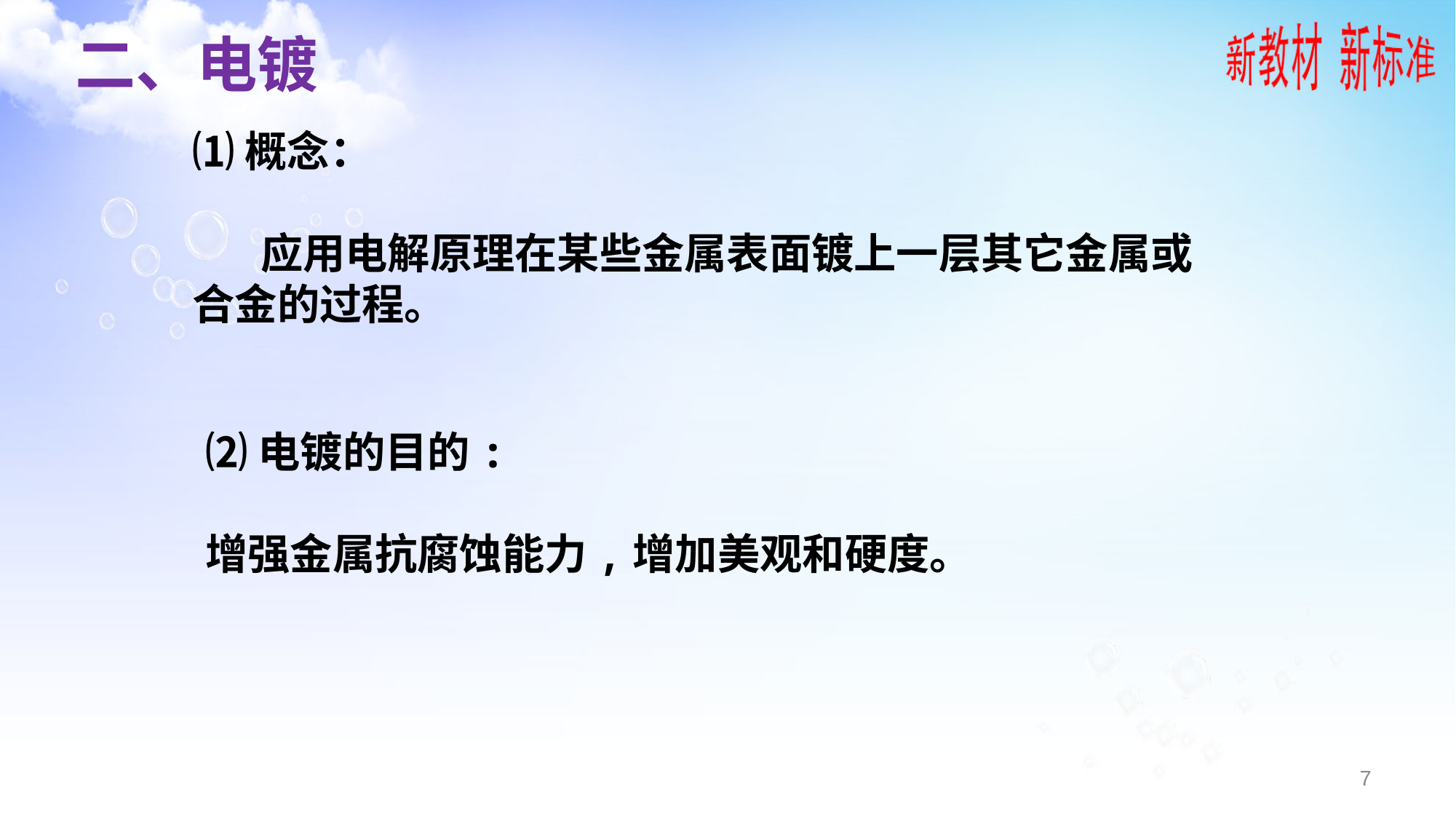

二、电镀
⑴概念：

      应用电解原理在某些金属表面镀上一层其它金属或合金的过程。
⑵电镀的目的:

增强金属抗腐蚀能力,增加美观和硬度。
7